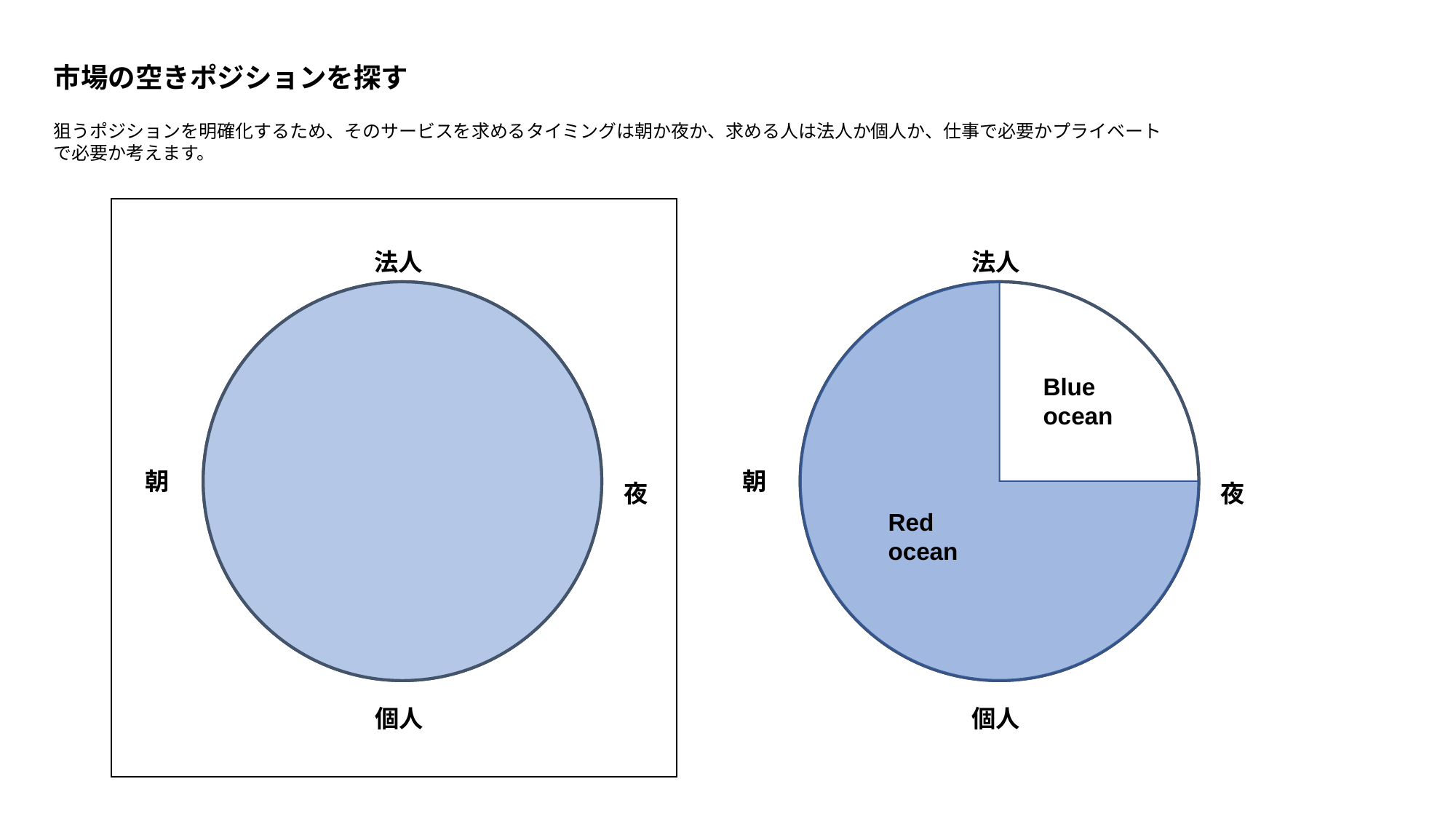

市場の空きポジションを探す
狙うポジションを明確化するため、そのサービスを求めるタイミングは朝か夜か、求める人は法人か個人か、仕事で必要かプライベートで必要か考えます。

法人
法人

Blue ocean
朝
朝
夜
夜
Red ocean
個人
個人